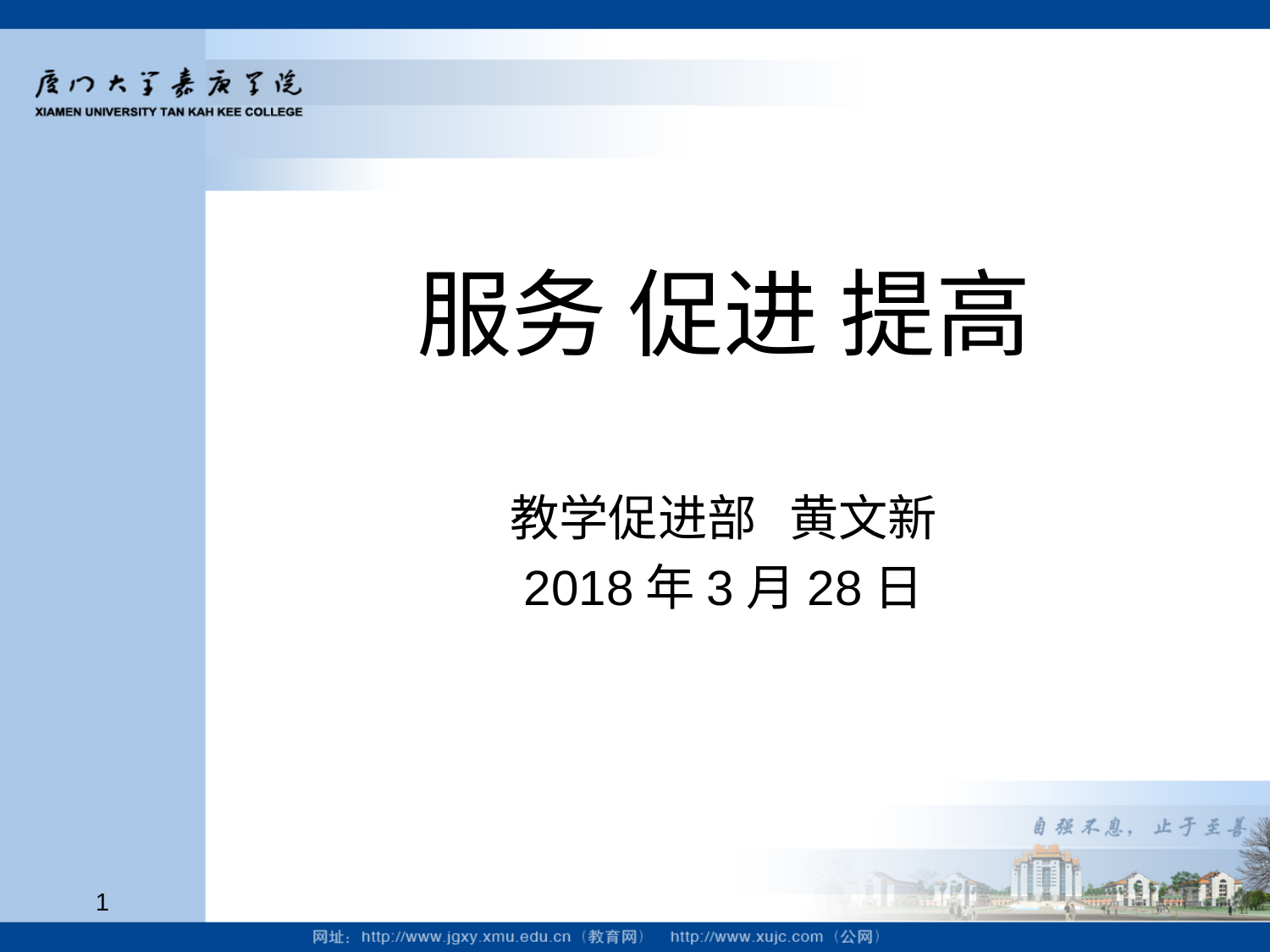

服务 促进 提高

教学促进部   黄文新
2018年3月28日
1